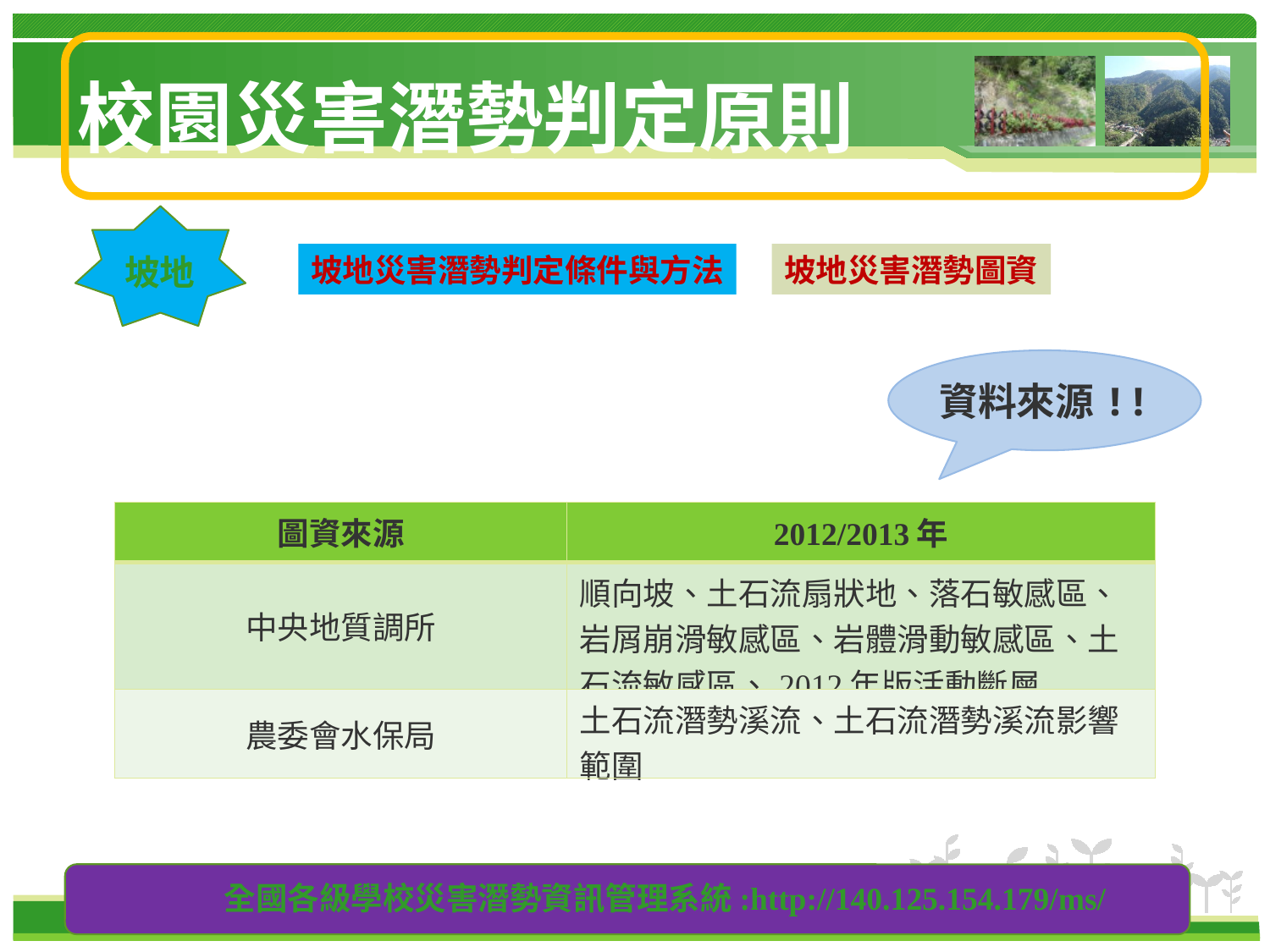

# 校園災害潛勢判定原則

坡地
坡地災害潛勢判定條件與方法
坡地災害潛勢圖資

資料來源!!
| 圖資來源 | 2012/2013年 |
| --- | --- |
| 中央地質調所 | 順向坡、土石流扇狀地、落石敏感區、岩屑崩滑敏感區、岩體滑動敏感區、土石流敏感區、2012年版活動斷層 |
| 農委會水保局 | 土石流潛勢溪流、土石流潛勢溪流影響範圍 |
中小學

全國各級學校災害潛勢資訊管理系統:http://140.125.154.179/ms/